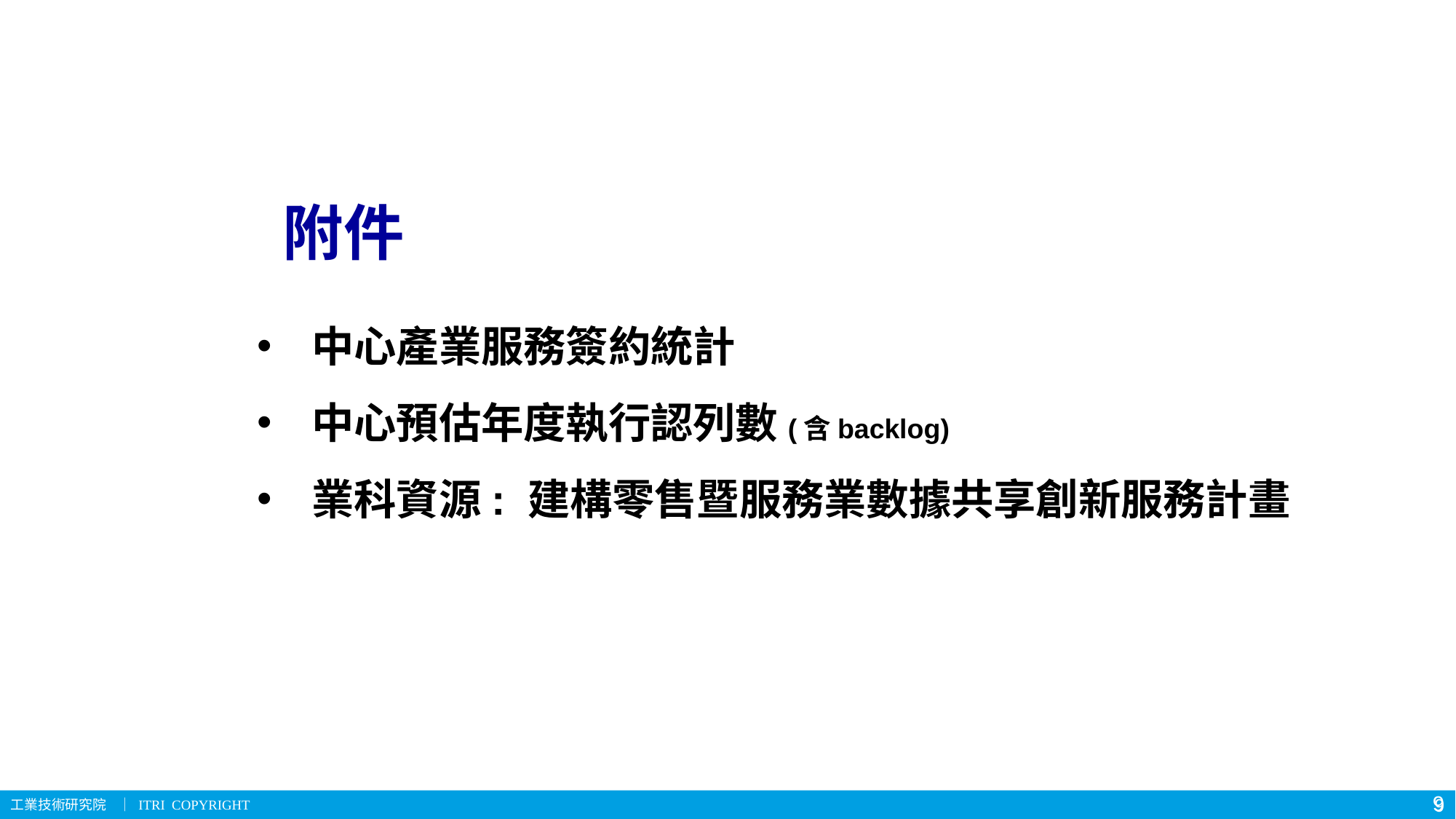

# 附件
中心產業服務簽約統計
中心預估年度執行認列數(含backlog)
業科資源: 建構零售暨服務業數據共享創新服務計畫

9